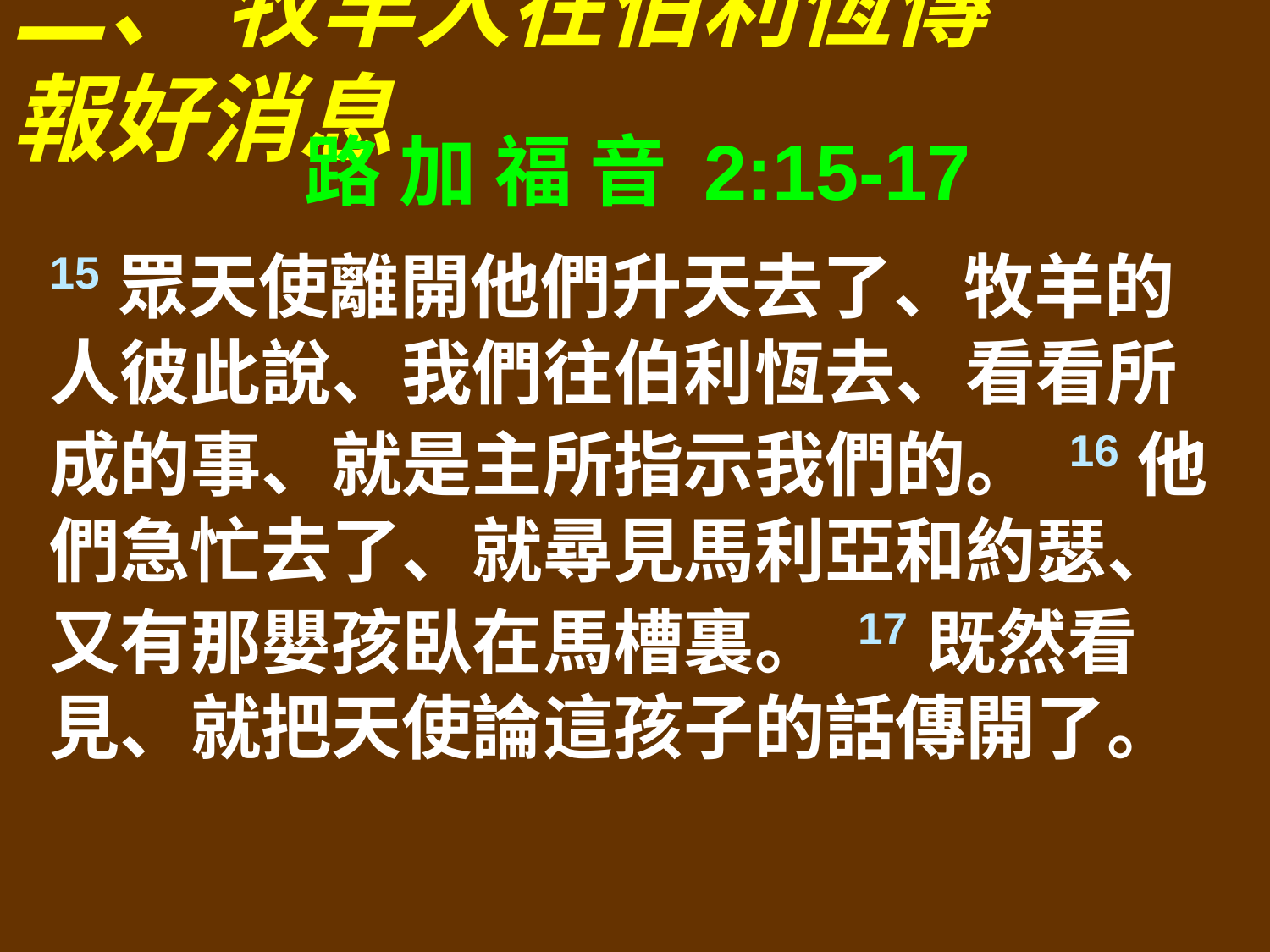

二、 牧羊人在伯利恆傳報好消息
路 加 福 音 2:15-17
15眾天使離開他們升天去了、牧羊的人彼此說、我們往伯利恆去、看看所成的事、就是主所指示我們的。 16他們急忙去了、就尋見馬利亞和約瑟、又有那嬰孩臥在馬槽裏。 17既然看見、就把天使論這孩子的話傳開了。